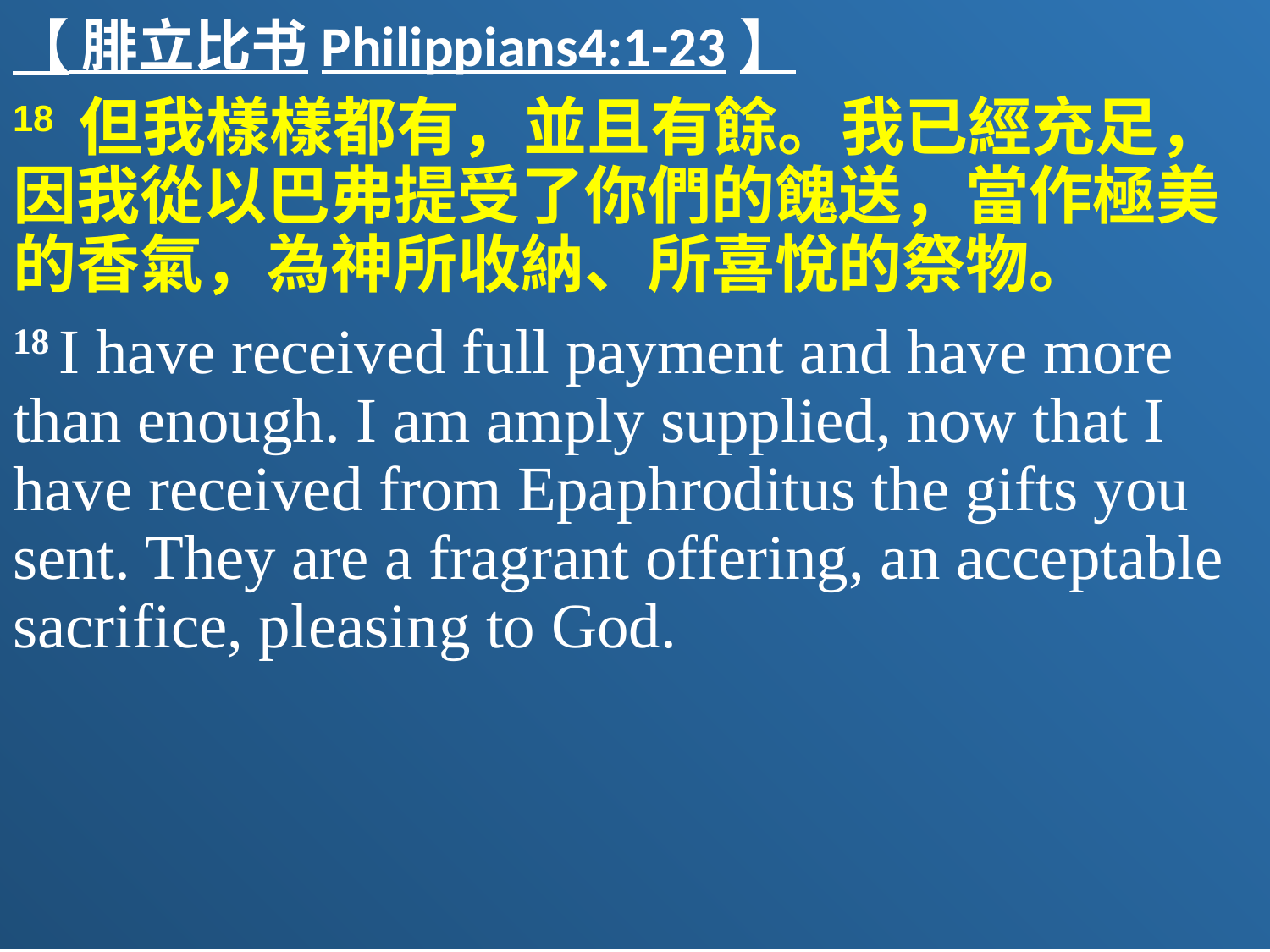

【 腓立比书Philippians4:1-23】
18 但我樣樣都有，並且有餘。我已經充足，因我從以巴弗提受了你們的餽送，當作極美的香氣，為神所收納、所喜悅的祭物。
18 I have received full payment and have more than enough. I am amply supplied, now that I have received from Epaphroditus the gifts you sent. They are a fragrant offering, an acceptable sacrifice, pleasing to God.